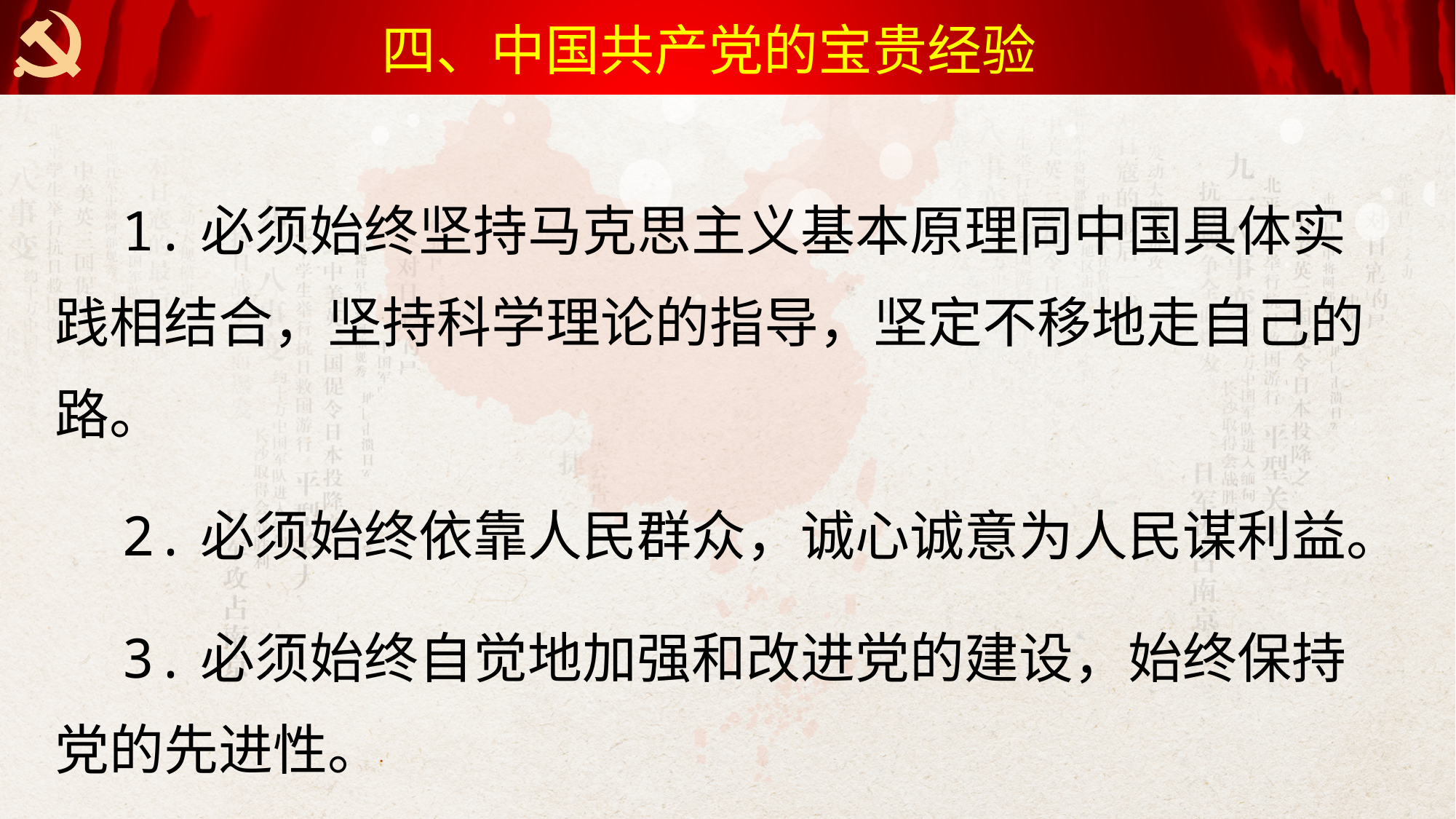

四、中国共产党的宝贵经验
1.必须始终坚持马克思主义基本原理同中国具体实践相结合，坚持科学理论的指导，坚定不移地走自己的路。
2.必须始终依靠人民群众，诚心诚意为人民谋利益。
3.必须始终自觉地加强和改进党的建设，始终保持党的先进性。